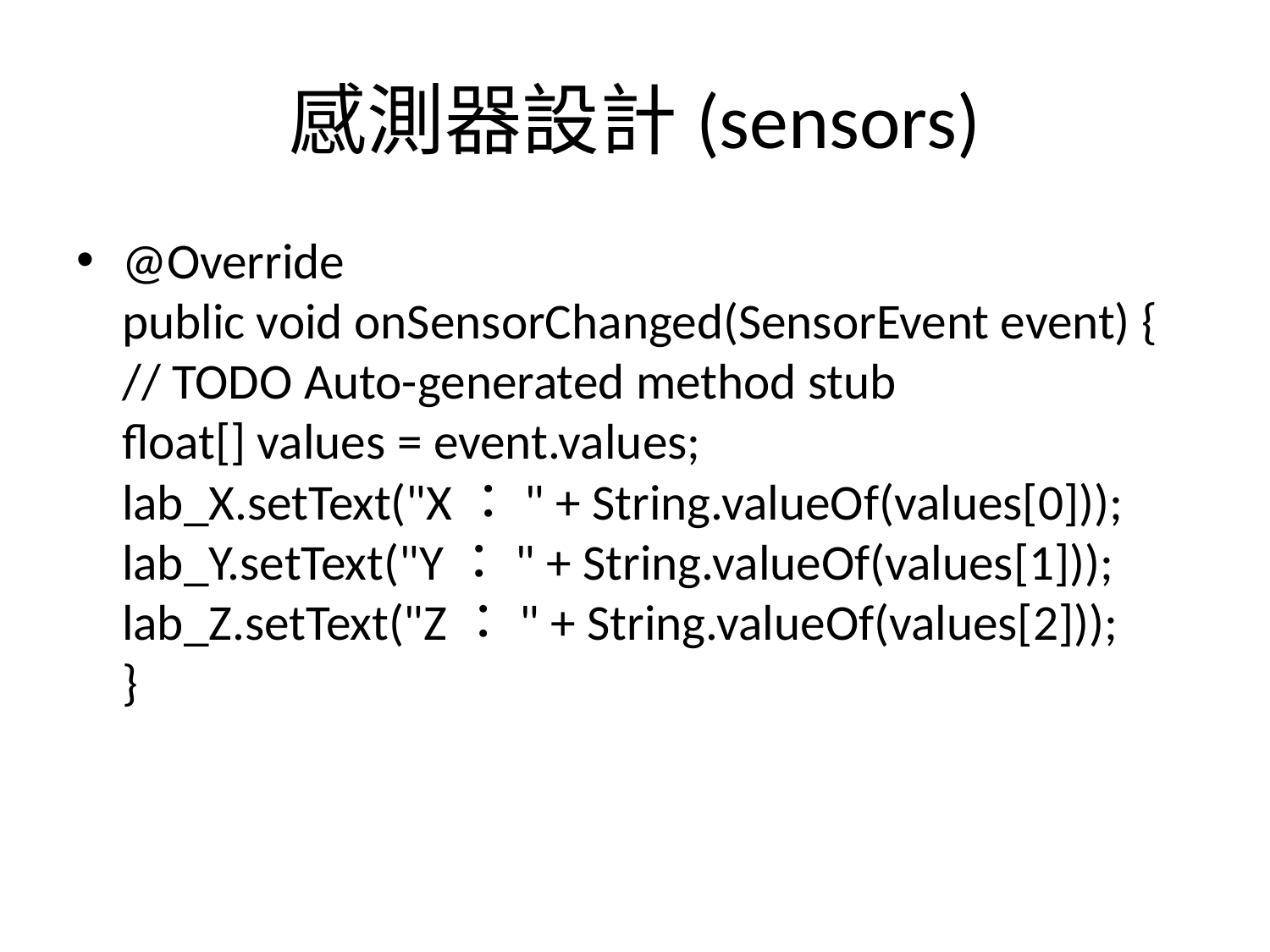

# 感測器設計(sensors)
@Override
public void onSensorChanged(SensorEvent event) {
// TODO Auto-generated method stub
float[] values = event.values;
lab_X.setText("X：" + String.valueOf(values[0]));
lab_Y.setText("Y：" + String.valueOf(values[1]));
lab_Z.setText("Z：" + String.valueOf(values[2]));
}